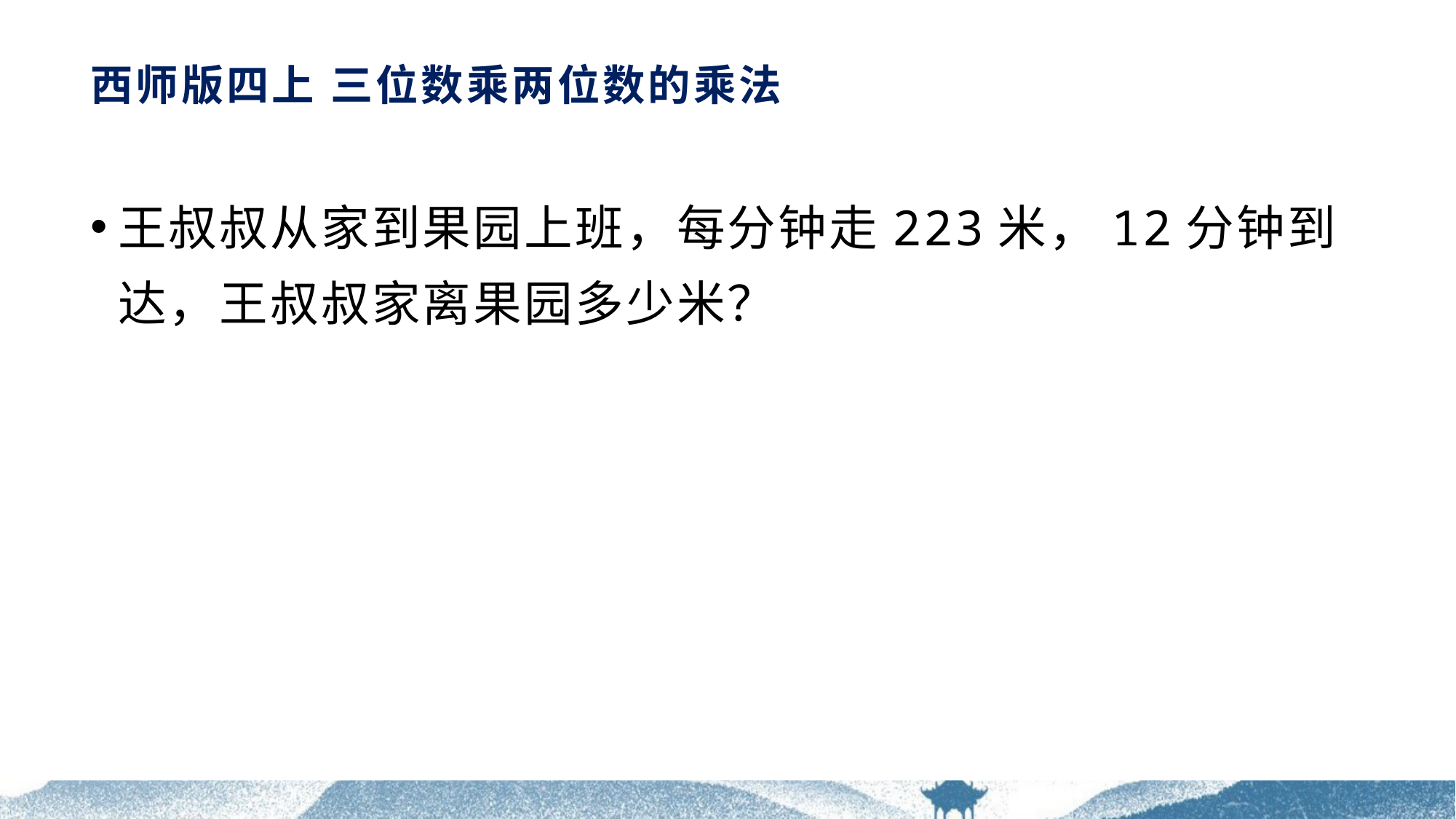

# 西师版四上 三位数乘两位数的乘法
王叔叔从家到果园上班，每分钟走223米，12分钟到达，王叔叔家离果园多少米？